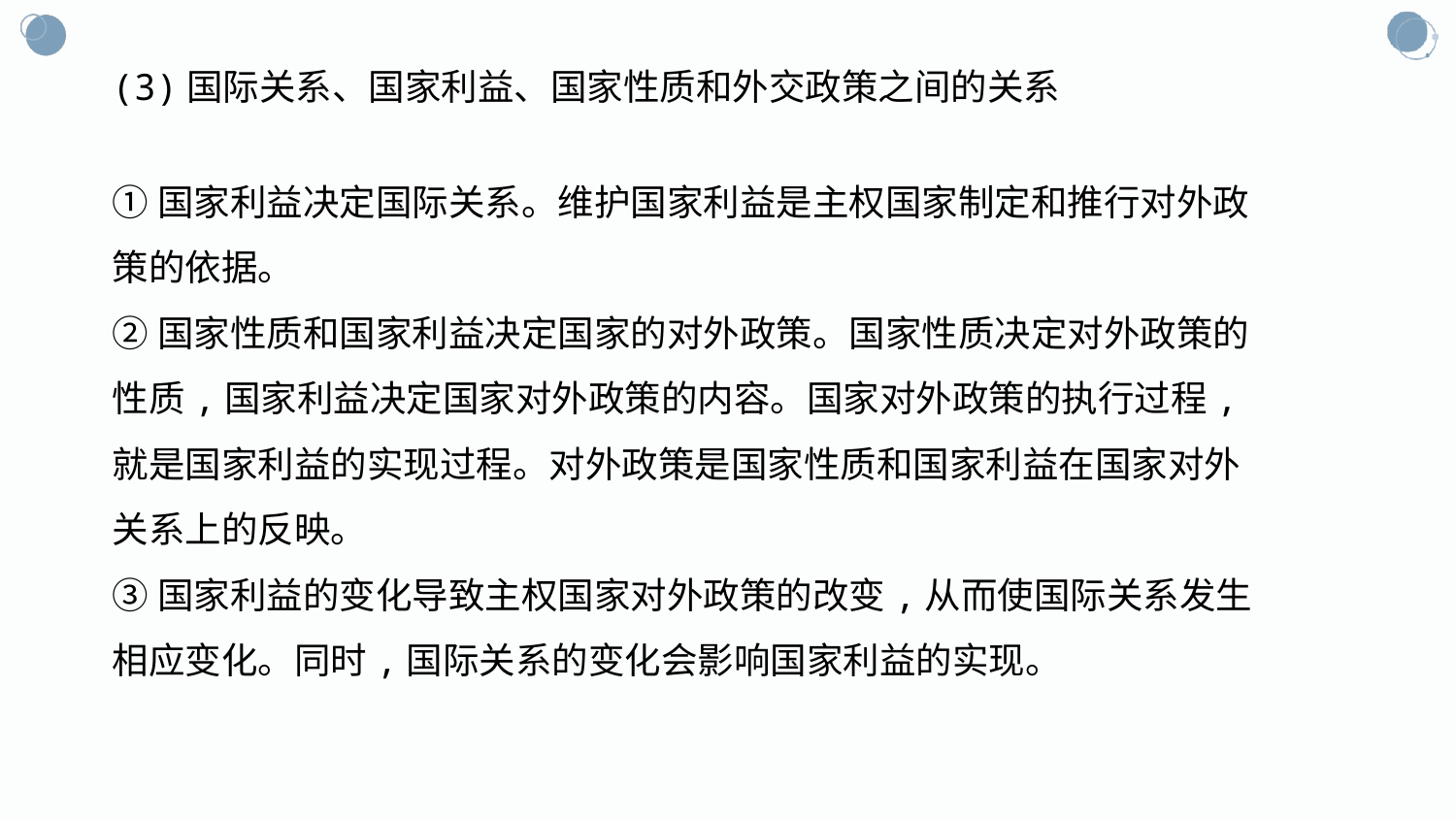

(3)国际关系、国家利益、国家性质和外交政策之间的关系
①国家利益决定国际关系。维护国家利益是主权国家制定和推行对外政策的依据。
②国家性质和国家利益决定国家的对外政策。国家性质决定对外政策的性质,国家利益决定国家对外政策的内容。国家对外政策的执行过程,就是国家利益的实现过程。对外政策是国家性质和国家利益在国家对外关系上的反映。
③国家利益的变化导致主权国家对外政策的改变,从而使国际关系发生相应变化。同时,国际关系的变化会影响国家利益的实现。